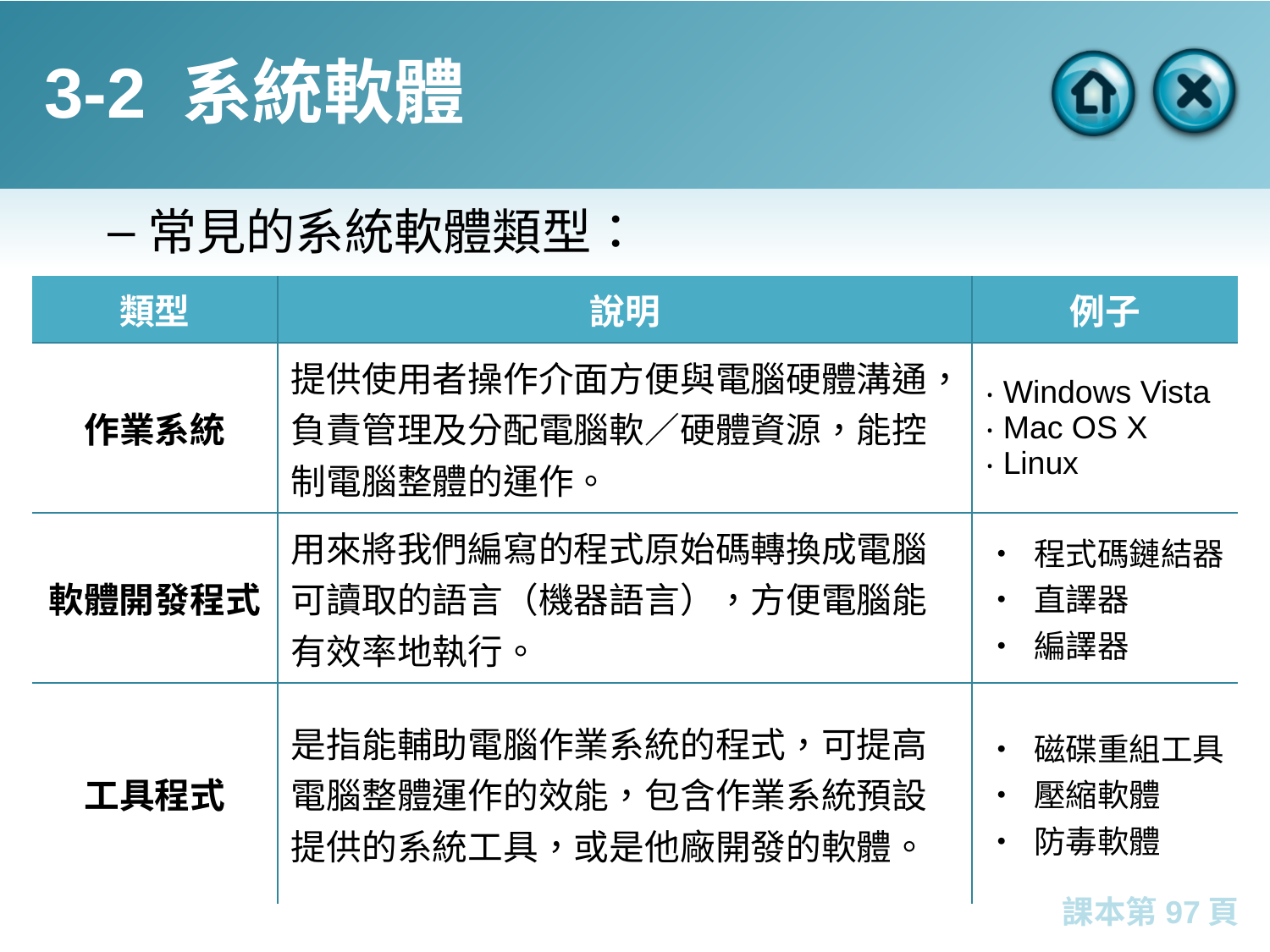

# 3-2 系統軟體
常見的系統軟體類型：
| 類型 | 說明 | 例子 |
| --- | --- | --- |
| 作業系統 | 提供使用者操作介面方便與電腦硬體溝通，負責管理及分配電腦軟／硬體資源，能控制電腦整體的運作。 | ‧ Windows Vista ‧ Mac OS X ‧ Linux |
| 軟體開發程式 | 用來將我們編寫的程式原始碼轉換成電腦可讀取的語言（機器語言），方便電腦能有效率地執行。 | ‧ 程式碼鏈結器 ‧ 直譯器 ‧ 編譯器 |
| 工具程式 | 是指能輔助電腦作業系統的程式，可提高電腦整體運作的效能，包含作業系統預設提供的系統工具，或是他廠開發的軟體。 | ‧ 磁碟重組工具 ‧ 壓縮軟體 ‧ 防毒軟體 |
課本第97頁